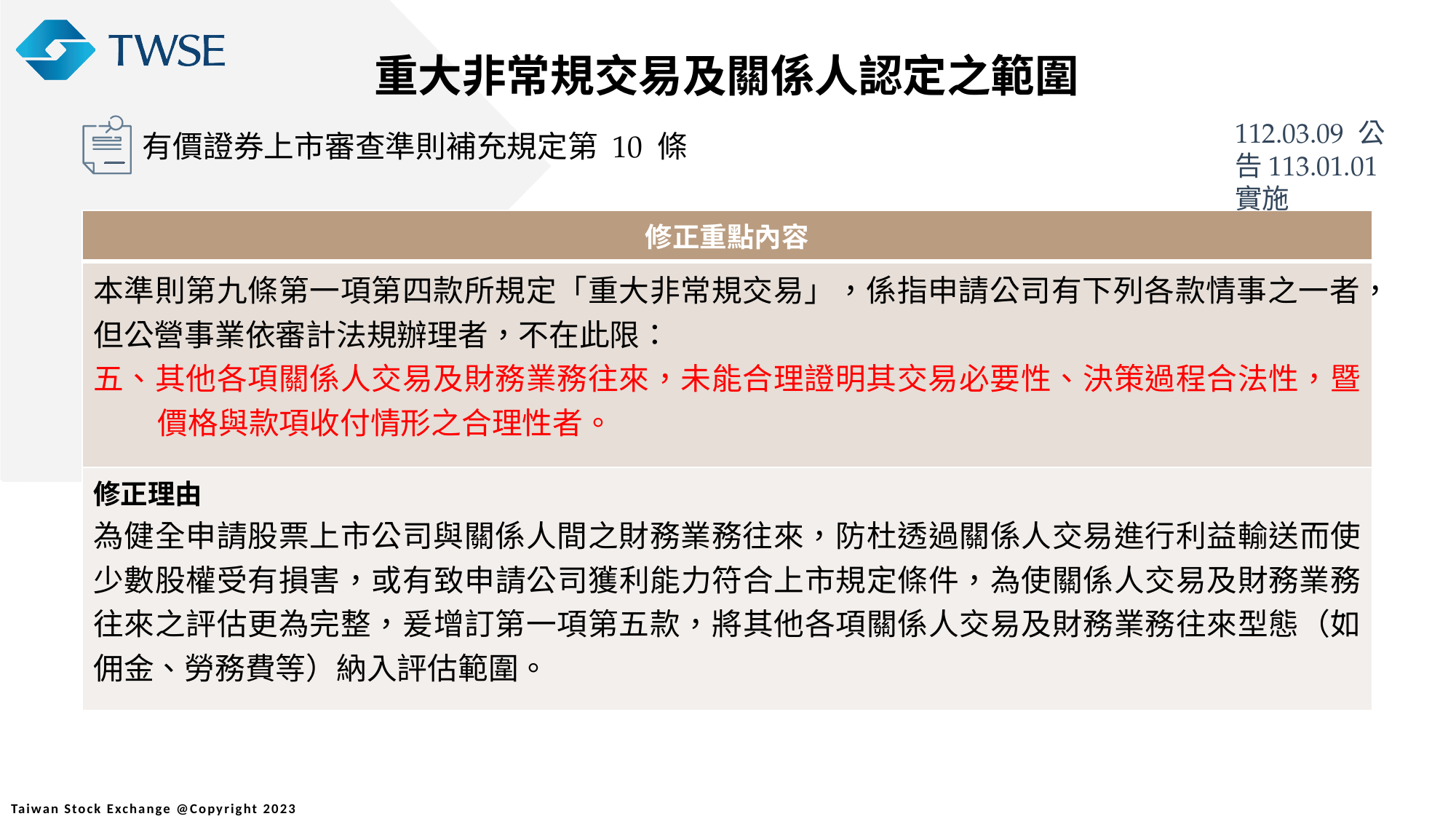

重大非常規交易及關係人認定之範圍
112.03.09 公告113.01.01 實施

有價證券上市審查準則補充規定第 10 條

| 修正重點內容 |
| --- |
| 本準則第九條第一項第四款所規定「重大非常規交易」，係指申請公司有下列各款情事之一者，但公營事業依審計法規辦理者，不在此限： 五、其他各項關係人交易及財務業務往來，未能合理證明其交易必要性、決策過程合法性，暨價格與款項收付情形之合理性者。 |
| 修正理由 為健全申請股票上市公司與關係人間之財務業務往來，防杜透過關係人交易進行利益輸送而使少數股權受有損害，或有致申請公司獲利能力符合上市規定條件，為使關係人交易及財務業務往來之評估更為完整，爰增訂第一項第五款，將其他各項關係人交易及財務業務往來型態（如佣金、勞務費等）納入評估範圍。 |
9